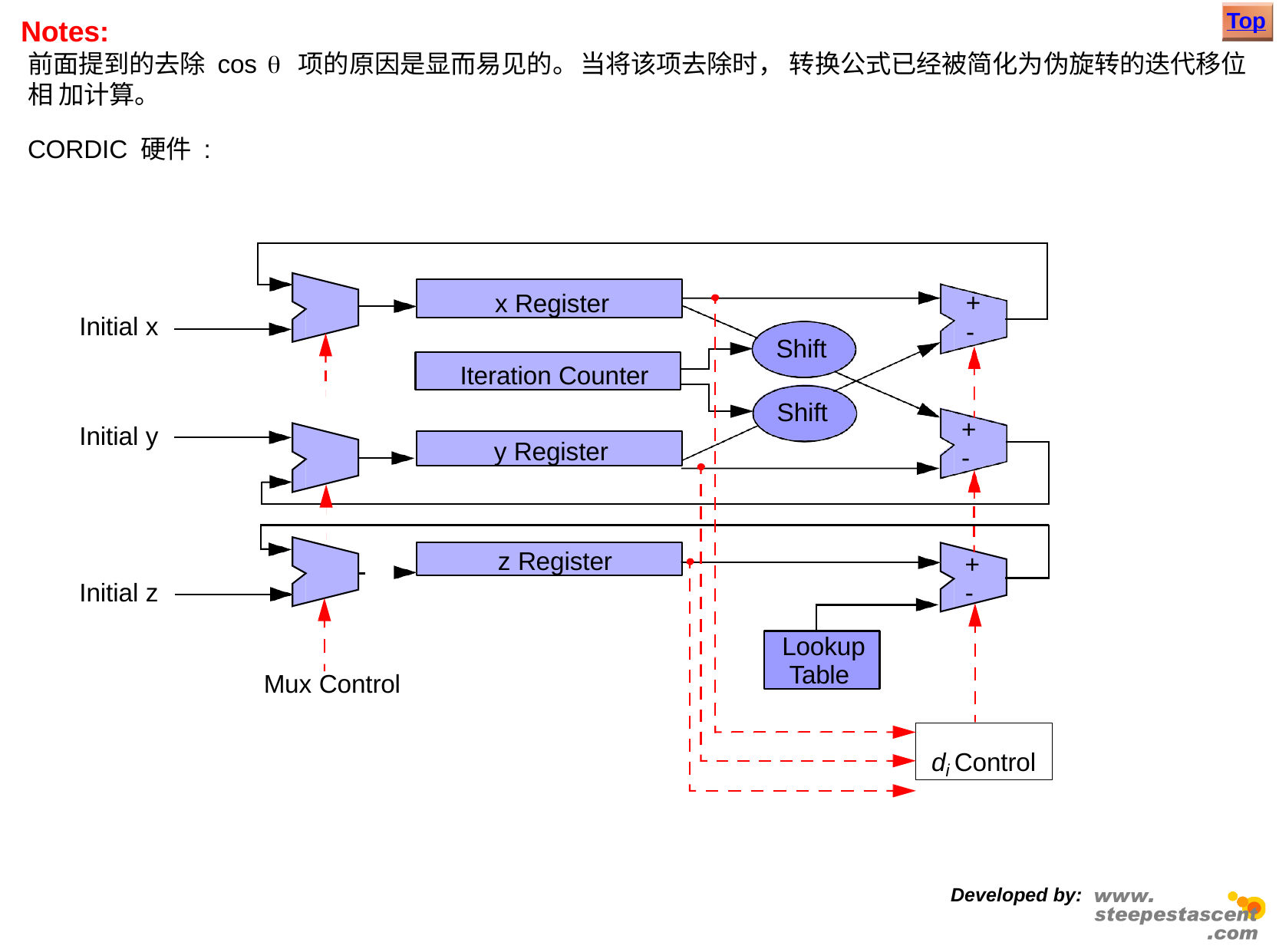

Top
Notes:
前面提到的去除 cos θ 项的原因是显而易见的。当将该项去除时， 转换公式已经被简化为伪旋转的迭代移位相 加计算。
CORDIC 硬件 :

x Register

+

Initial x

-

Shift

Iteration Counter

Shift

+

Initial y

y Register

-

z Register

+

Initial z
-

Lookup  Table

Mux Control

di Control

Developed by: